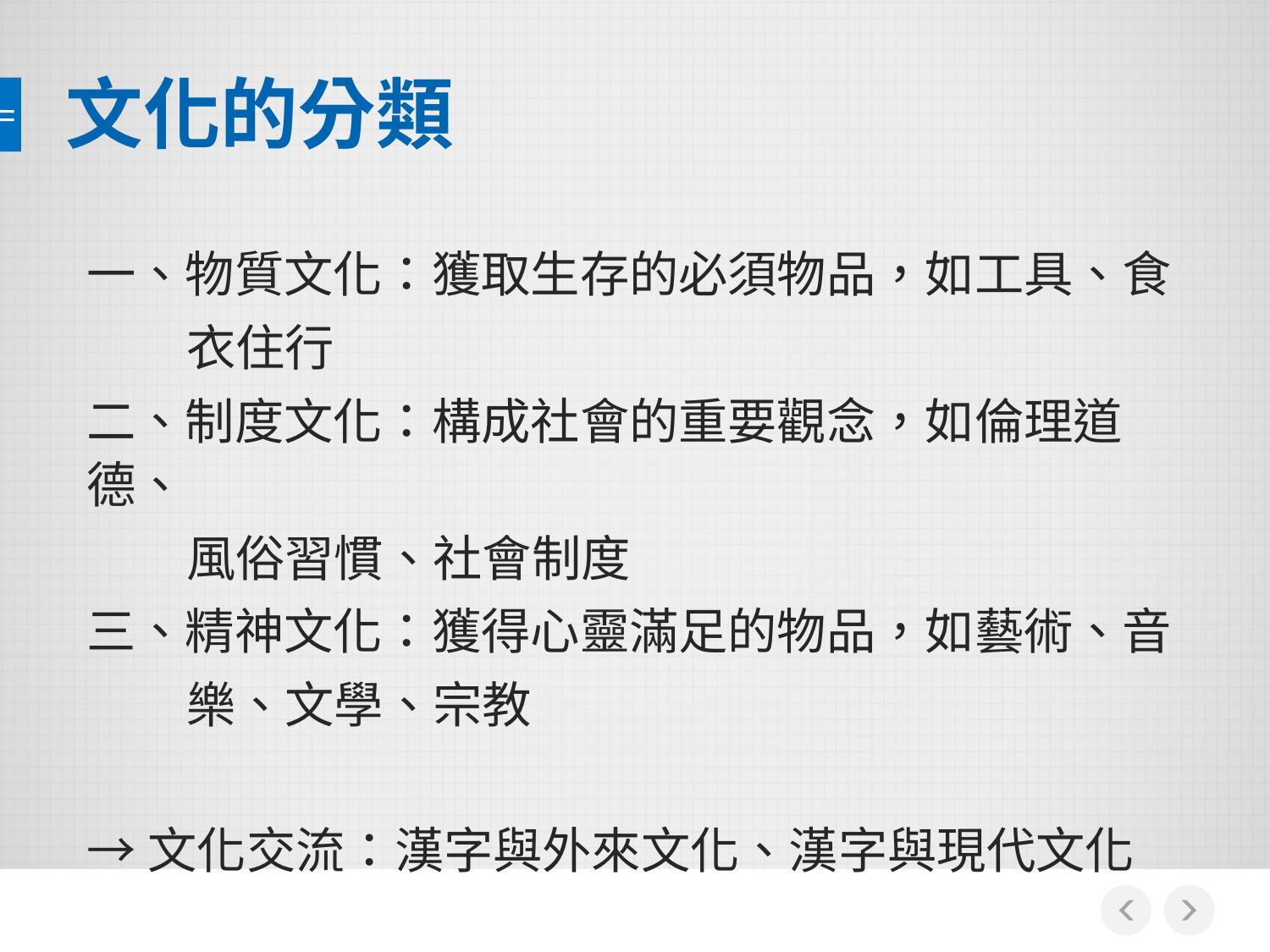

# 文化的分類
一、物質文化：獲取生存的必須物品，如工具、食
        衣住行
二、制度文化：構成社會的重要觀念，如倫理道德、
        風俗習慣、社會制度
三、精神文化：獲得心靈滿足的物品，如藝術、音
        樂、文學、宗教

→文化交流：漢字與外來文化、漢字與現代文化